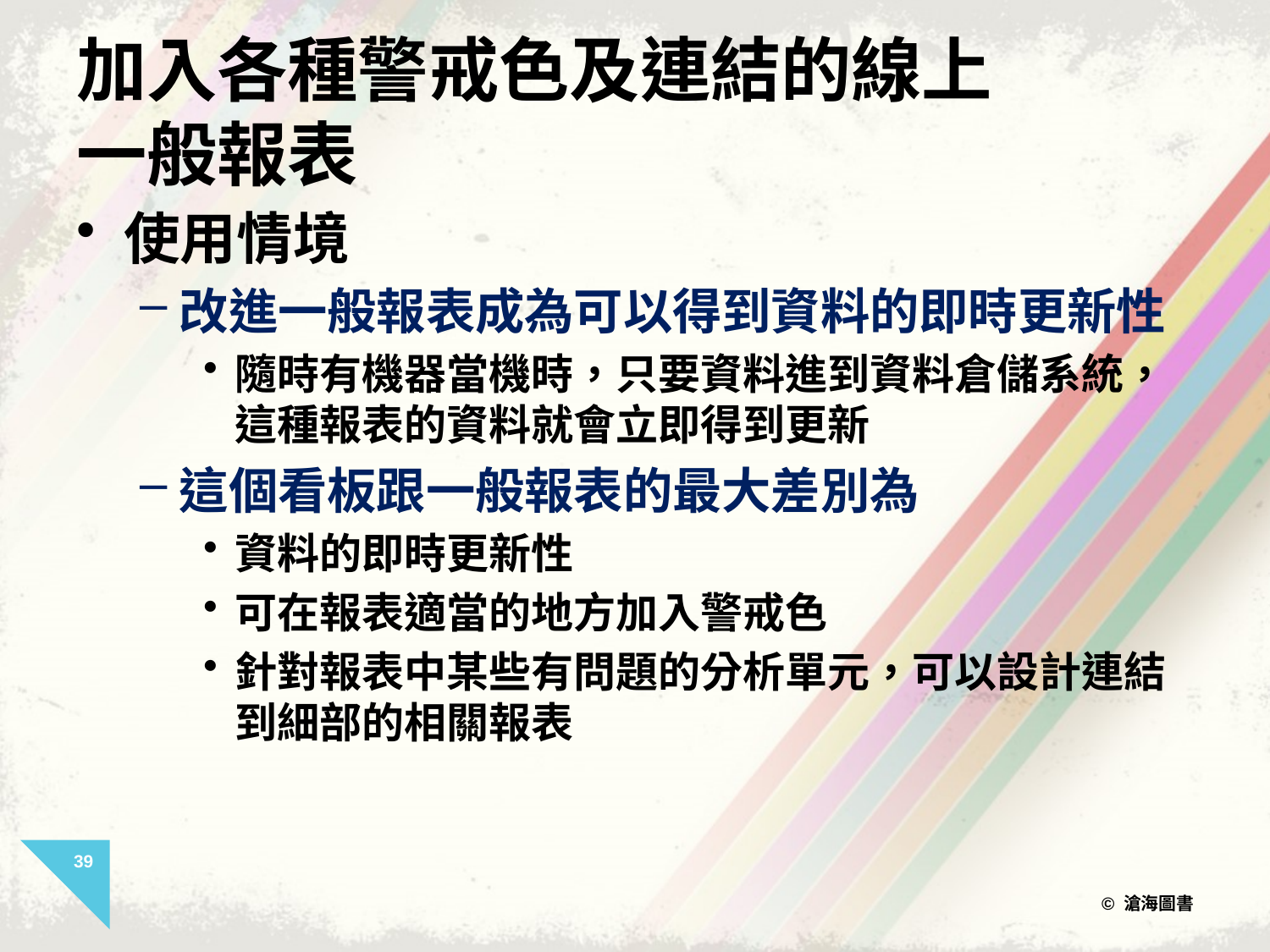

# 加入各種警戒色及連結的線上一般報表
使用情境
改進一般報表成為可以得到資料的即時更新性
隨時有機器當機時，只要資料進到資料倉儲系統，這種報表的資料就會立即得到更新
這個看板跟一般報表的最大差別為
資料的即時更新性
可在報表適當的地方加入警戒色
針對報表中某些有問題的分析單元，可以設計連結到細部的相關報表
39
© 滄海圖書